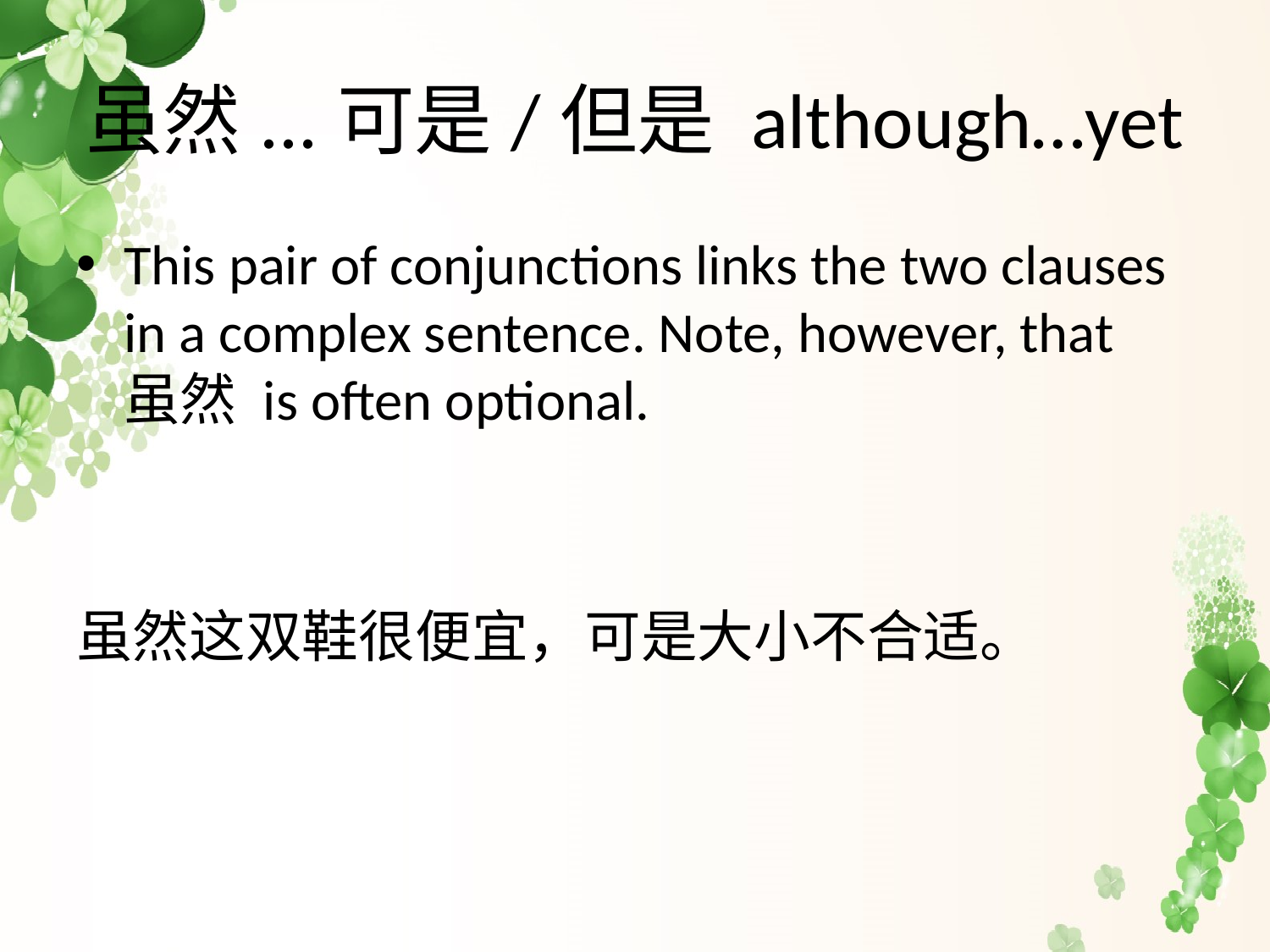

# 虽然...可是/但是 although…yet
This pair of conjunctions links the two clauses in a complex sentence. Note, however, that 虽然 is often optional.

虽然这双鞋很便宜，可是大小不合适。